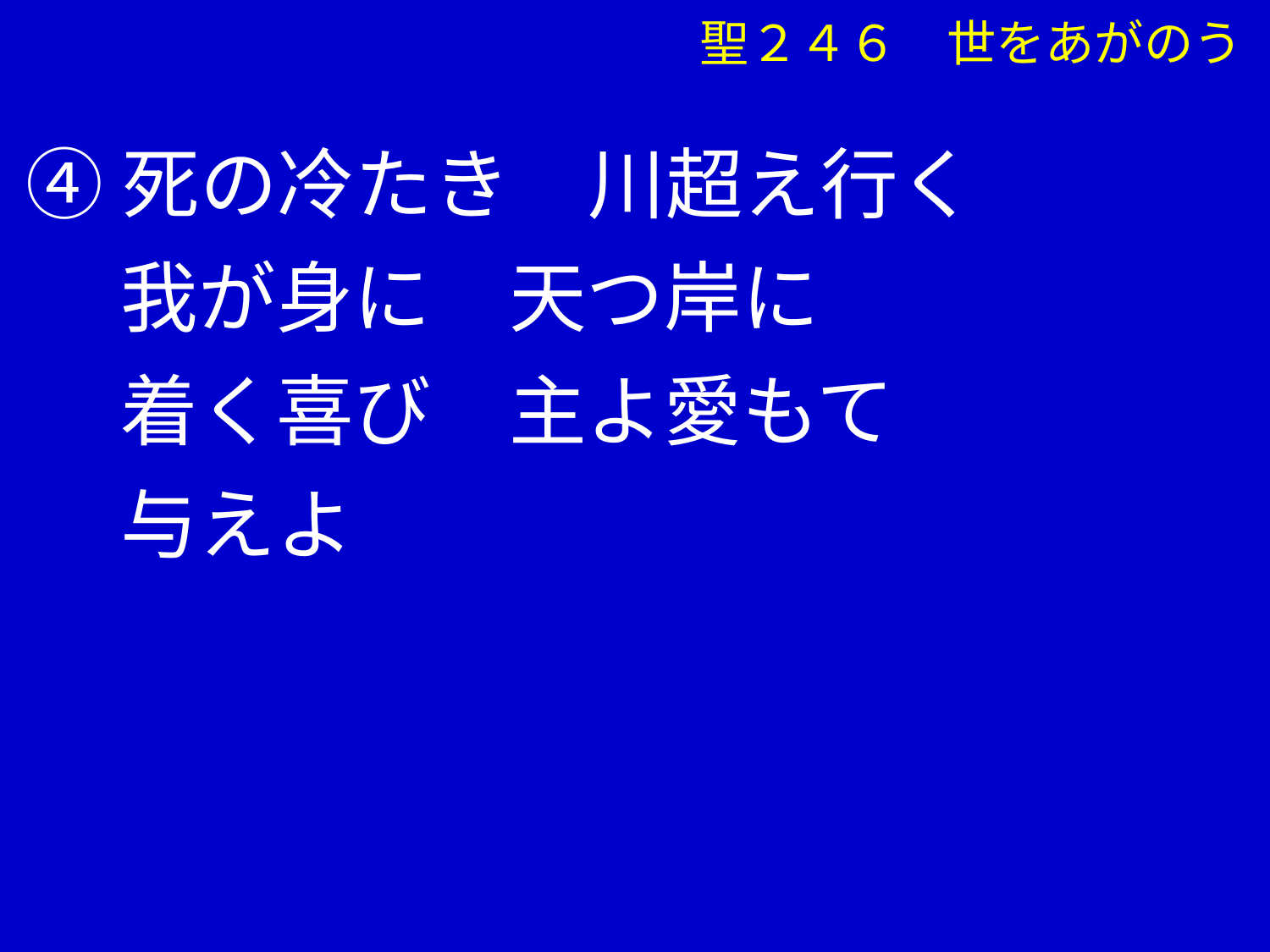

聖２４６　世をあがのう
④死の冷たき　川超え行く
　 我が身に　天つ岸に
　 着く喜び　主よ愛もて
　 与えよ